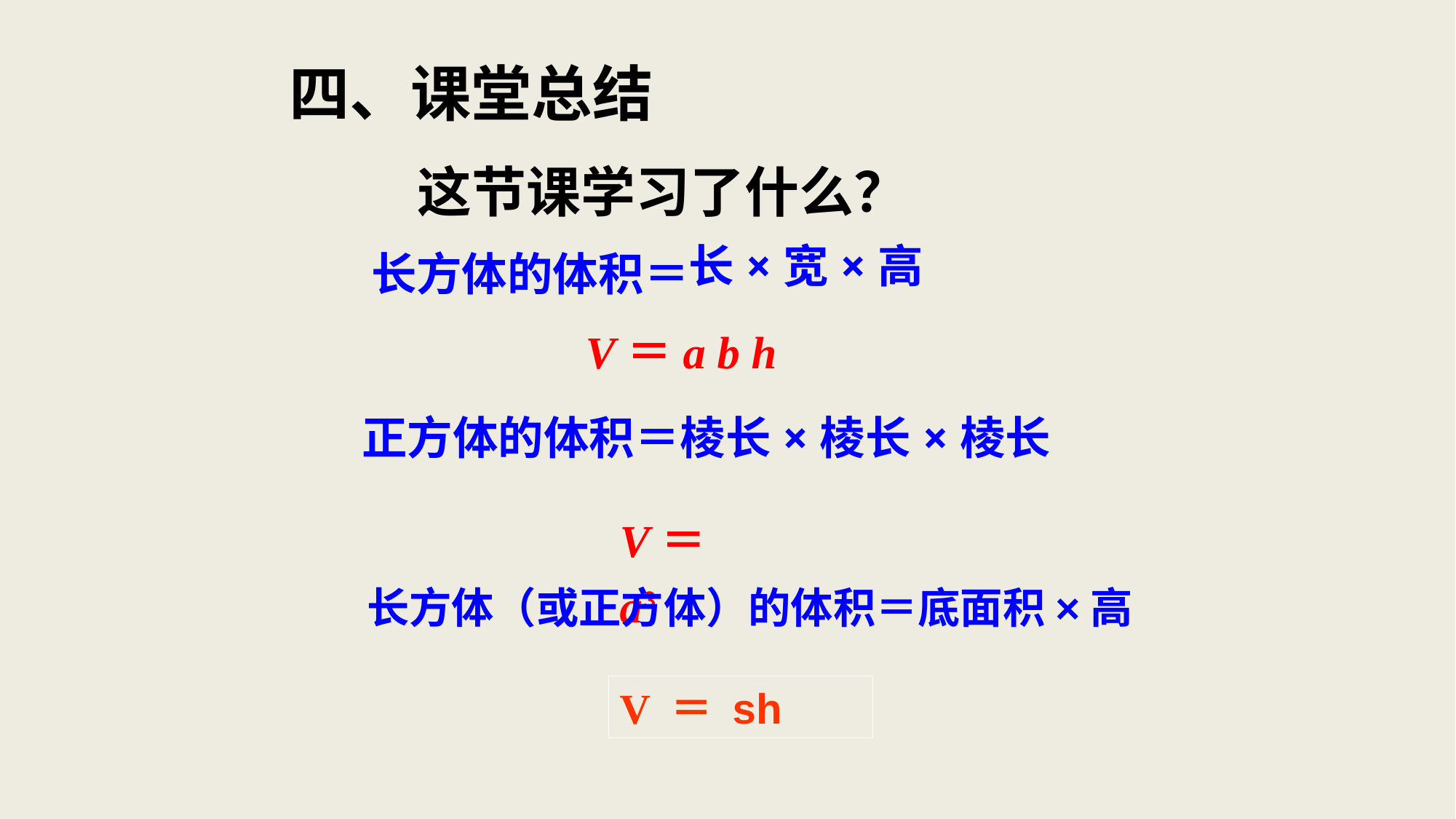

四、课堂总结
这节课学习了什么？
长×宽×高
长方体的体积＝
V＝a b h
正方体的体积＝
棱长×棱长×棱长
V＝a3
长方体（或正方体）的体积＝底面积×高
V ＝ sh